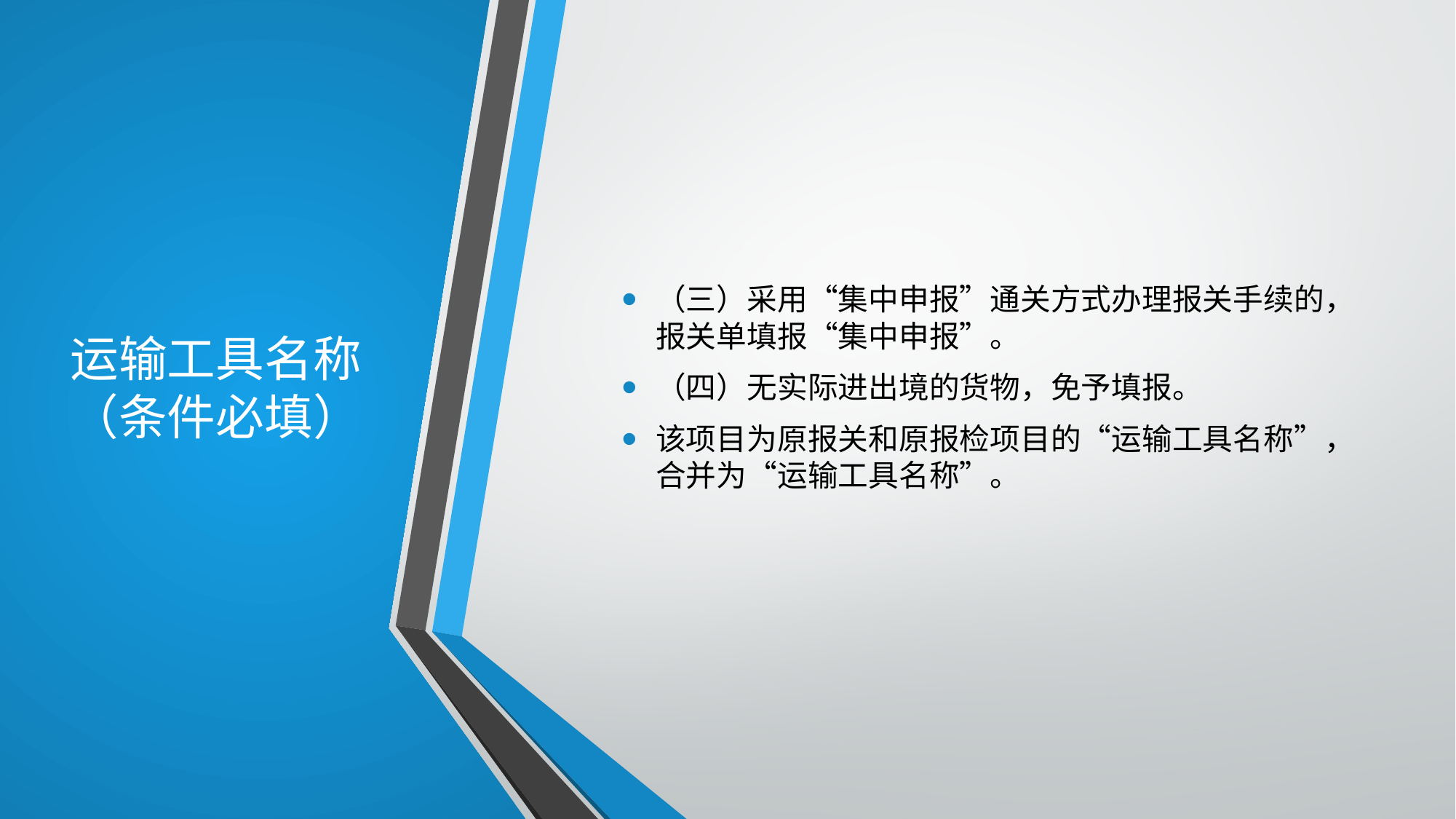

# 运输工具名称（条件必填）
（三）采用“集中申报”通关方式办理报关手续的，报关单填报“集中申报”。
（四）无实际进出境的货物，免予填报。
该项目为原报关和原报检项目的“运输工具名称”，合并为“运输工具名称”。